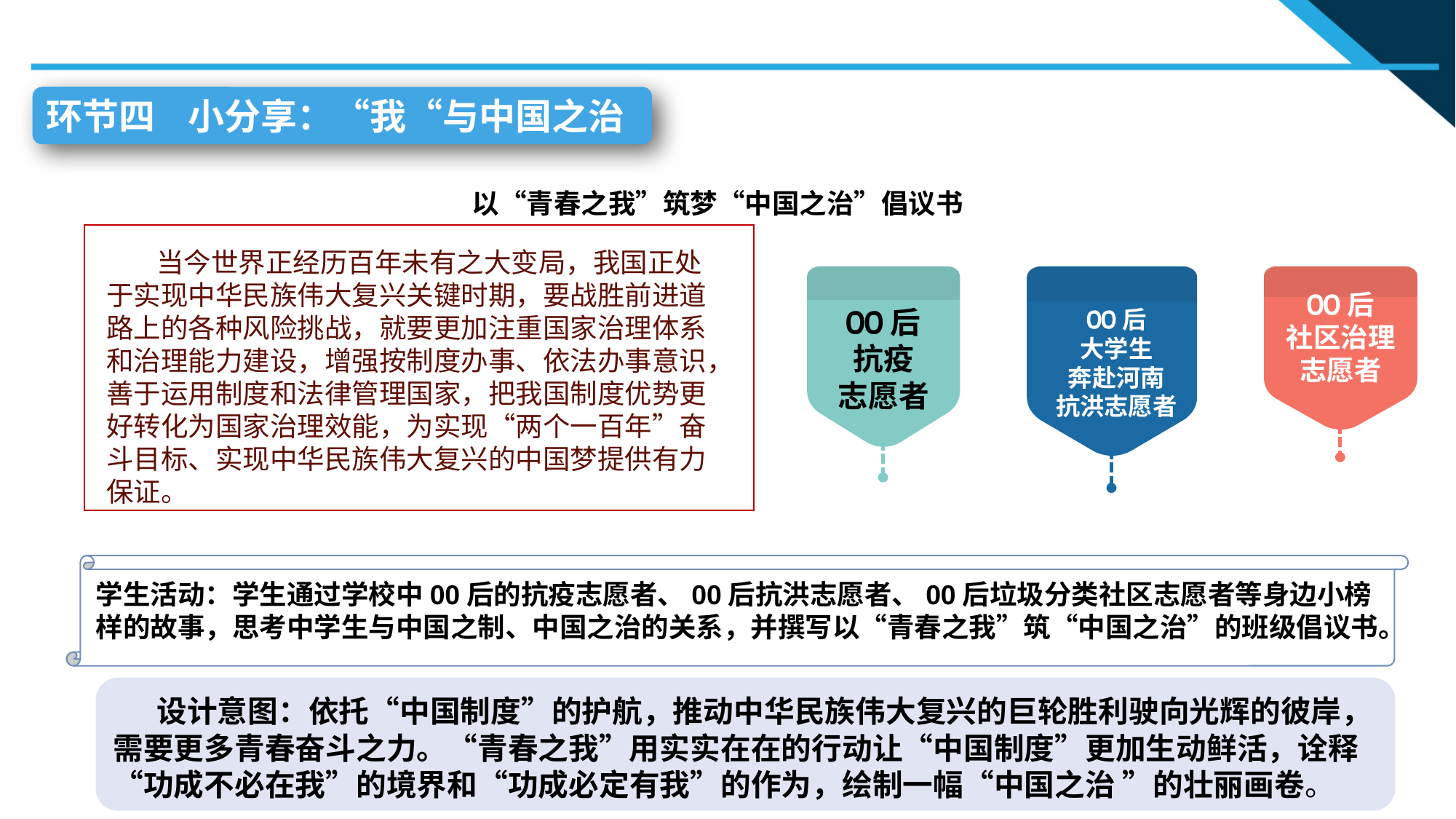

环节四    小分享：“我“与中国之治

       当今世界正经历百年未有之大变局，我国正处于实现中华民族伟大复兴关键时期，要战胜前进道路上的各种风险挑战，就要更加注重国家治理体系和治理能力建设，增强按制度办事、依法办事意识，善于运用制度和法律管理国家，把我国制度优势更好转化为国家治理效能，为实现“两个一百年”奋斗目标、实现中华民族伟大复兴的中国梦提供有力保证。

以“青春之我”筑梦“中国之治”倡议书

00后
社区治理
志愿者
00后
抗疫
志愿者
00后
大学生
奔赴河南
抗洪志愿者

学生活动：学生通过学校中00后的抗疫志愿者、00后抗洪志愿者、00后垃圾分类社区志愿者等身边小榜样的故事，思考中学生与中国之制、中国之治的关系，并撰写以“青春之我”筑“中国之治”的班级倡议书。
     设计意图：依托“中国制度”的护航，推动中华民族伟大复兴的巨轮胜利驶向光辉的彼岸，需要更多青春奋斗之力。“青春之我”用实实在在的行动让“中国制度”更加生动鲜活，诠释“功成不必在我”的境界和“功成必定有我”的作为，绘制一幅“中国之治 ”的壮丽画卷。